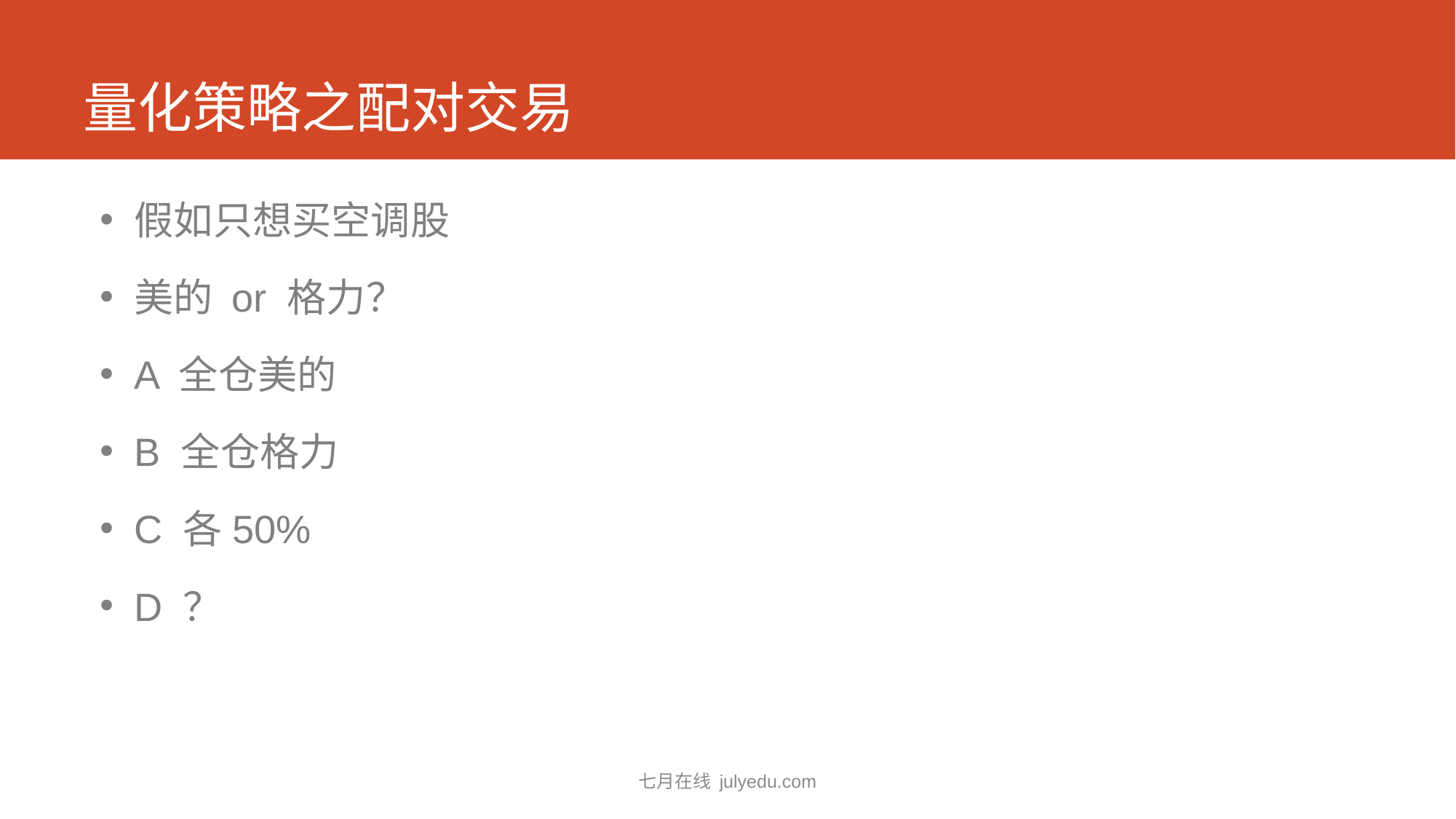

# 量化策略之配对交易

### Chart: 美的/格力

| Category |
|---|
假如只想买空调股
美的 or 格力？
A 全仓美的
B 全仓格力
C 各50%
D ？
七月在线 julyedu.com